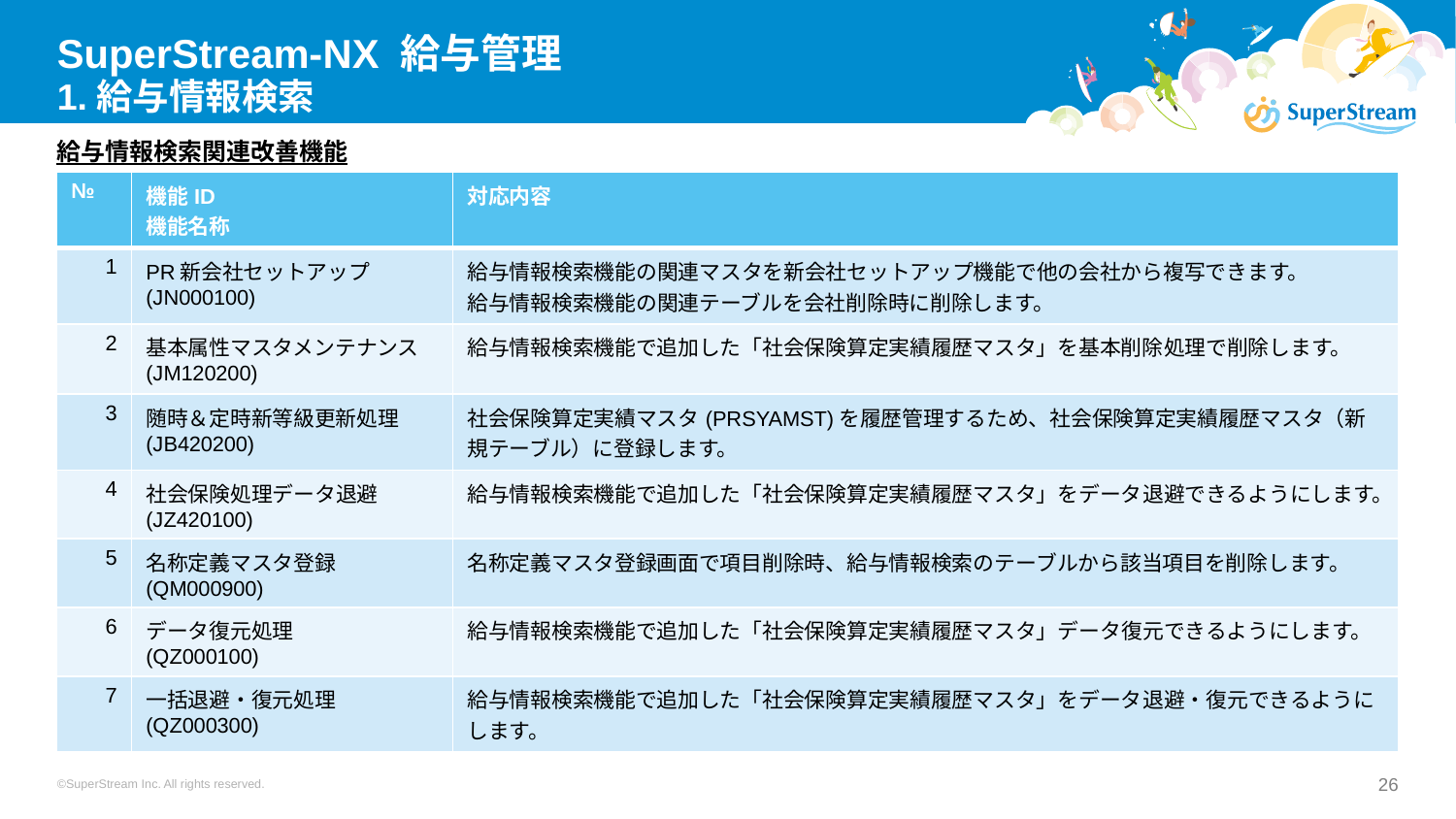

# SuperStream-NX 給与管理 1.給与情報検索
給与情報検索関連改善機能
| № | 機能ID 機能名称 | 対応内容 |
| --- | --- | --- |
| 1 | PR新会社セットアップ (JN000100) | 給与情報検索機能の関連マスタを新会社セットアップ機能で他の会社から複写できます。 給与情報検索機能の関連テーブルを会社削除時に削除します。 |
| 2 | 基本属性マスタメンテナンス (JM120200) | 給与情報検索機能で追加した「社会保険算定実績履歴マスタ」を基本削除処理で削除します。 |
| 3 | 随時＆定時新等級更新処理 (JB420200) | 社会保険算定実績マスタ(PRSYAMST)を履歴管理するため、社会保険算定実績履歴マスタ（新規テーブル）に登録します。 |
| 4 | 社会保険処理データ退避 (JZ420100) | 給与情報検索機能で追加した「社会保険算定実績履歴マスタ」をデータ退避できるようにします。 |
| 5 | 名称定義マスタ登録 (QM000900) | 名称定義マスタ登録画面で項目削除時、給与情報検索のテーブルから該当項目を削除します。 |
| 6 | データ復元処理 (QZ000100) | 給与情報検索機能で追加した「社会保険算定実績履歴マスタ」データ復元できるようにします。 |
| 7 | 一括退避・復元処理 (QZ000300) | 給与情報検索機能で追加した「社会保険算定実績履歴マスタ」をデータ退避・復元できるようにします。 |
©SuperStream Inc. All rights reserved.
26